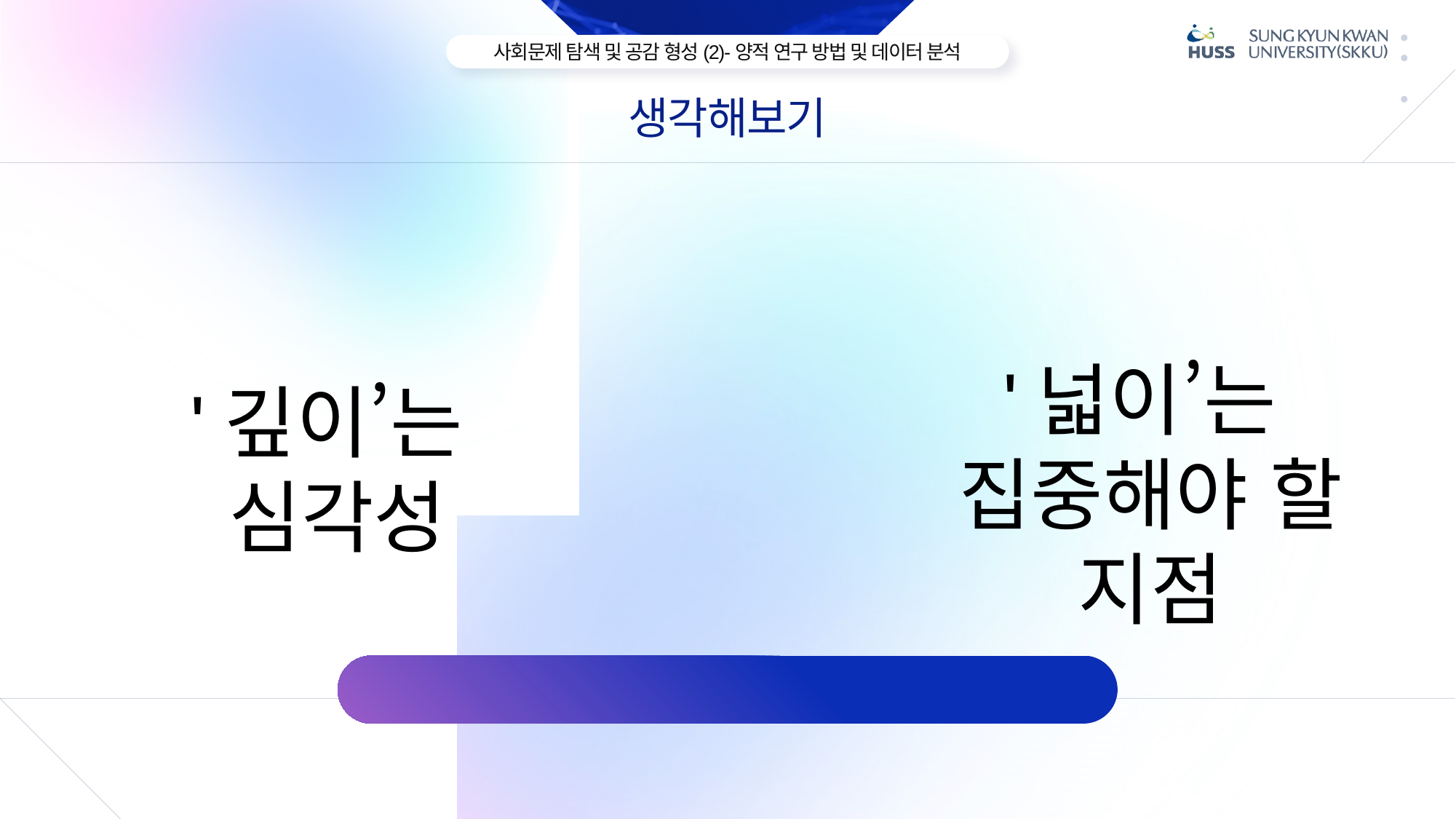

생각해보기
'넓이’는
집중해야 할 지점
'깊이’는
심각성
심리적 장벽 해소 교육, 시니어 전용 앱 개발